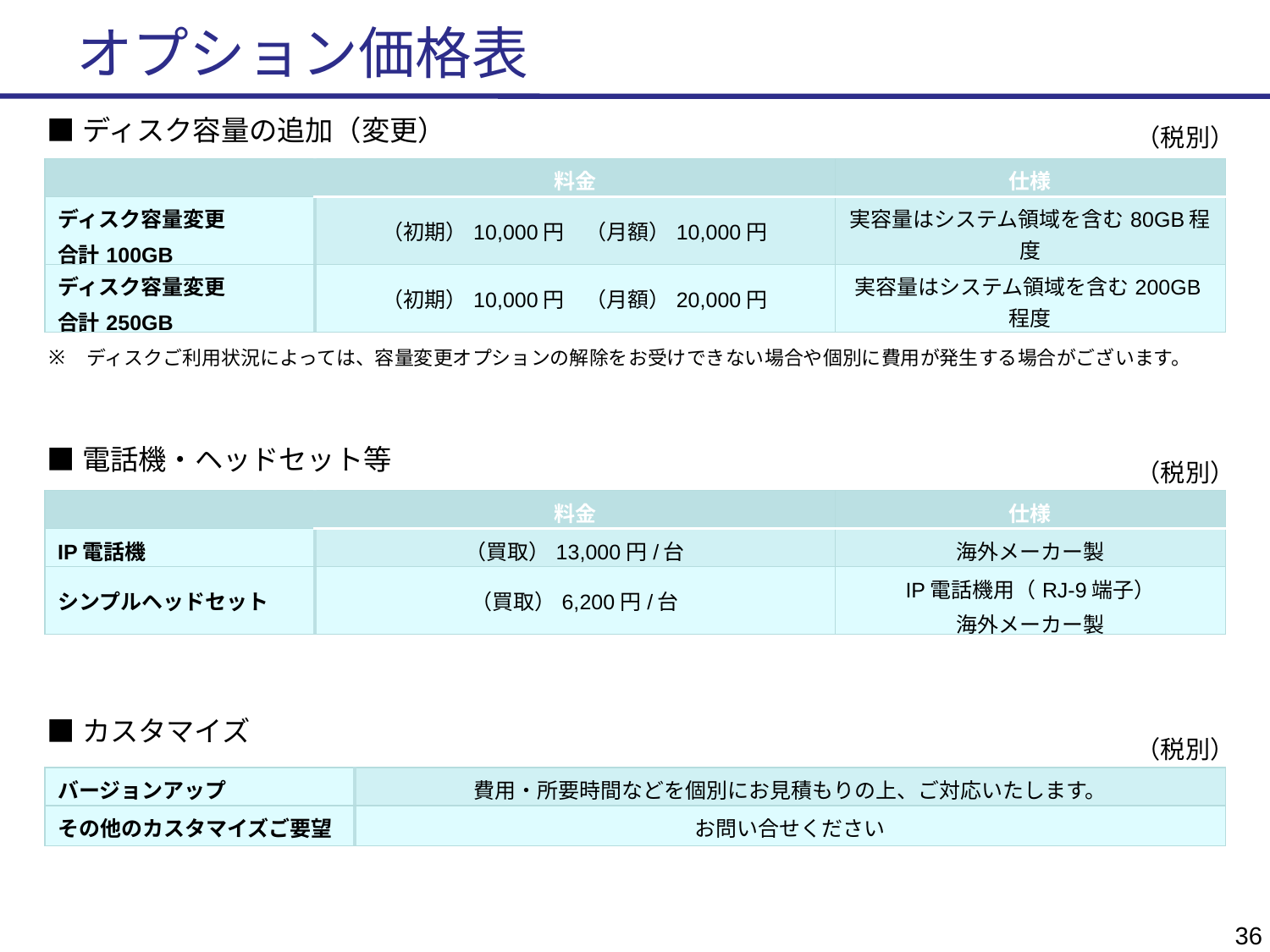

# オプション価格表
■ディスク容量の追加（変更）
（税別）
|  | 料金 | 仕様 |
| --- | --- | --- |
| ディスク容量変更 合計100GB | （初期）10,000円　（月額）10,000円 | 実容量はシステム領域を含む80GB程度 |
| ディスク容量変更 合計250GB | （初期）10,000円　（月額）20,000円 | 実容量はシステム領域を含む200GB程度 |
ディスクご利用状況によっては、容量変更オプションの解除をお受けできない場合や個別に費用が発生する場合がございます。
■電話機・ヘッドセット等
（税別）
|  | 料金 | 仕様 |
| --- | --- | --- |
| IP電話機 | （買取）13,000円/台 | 海外メーカー製 |
| シンプルヘッドセット | （買取）6,200円/台 | IP電話機用（RJ-9端子） 海外メーカー製 |
■カスタマイズ
（税別）
| バージョンアップ | 費用・所要時間などを個別にお見積もりの上、ご対応いたします。 |
| --- | --- |
| その他のカスタマイズご要望 | お問い合せください |
36